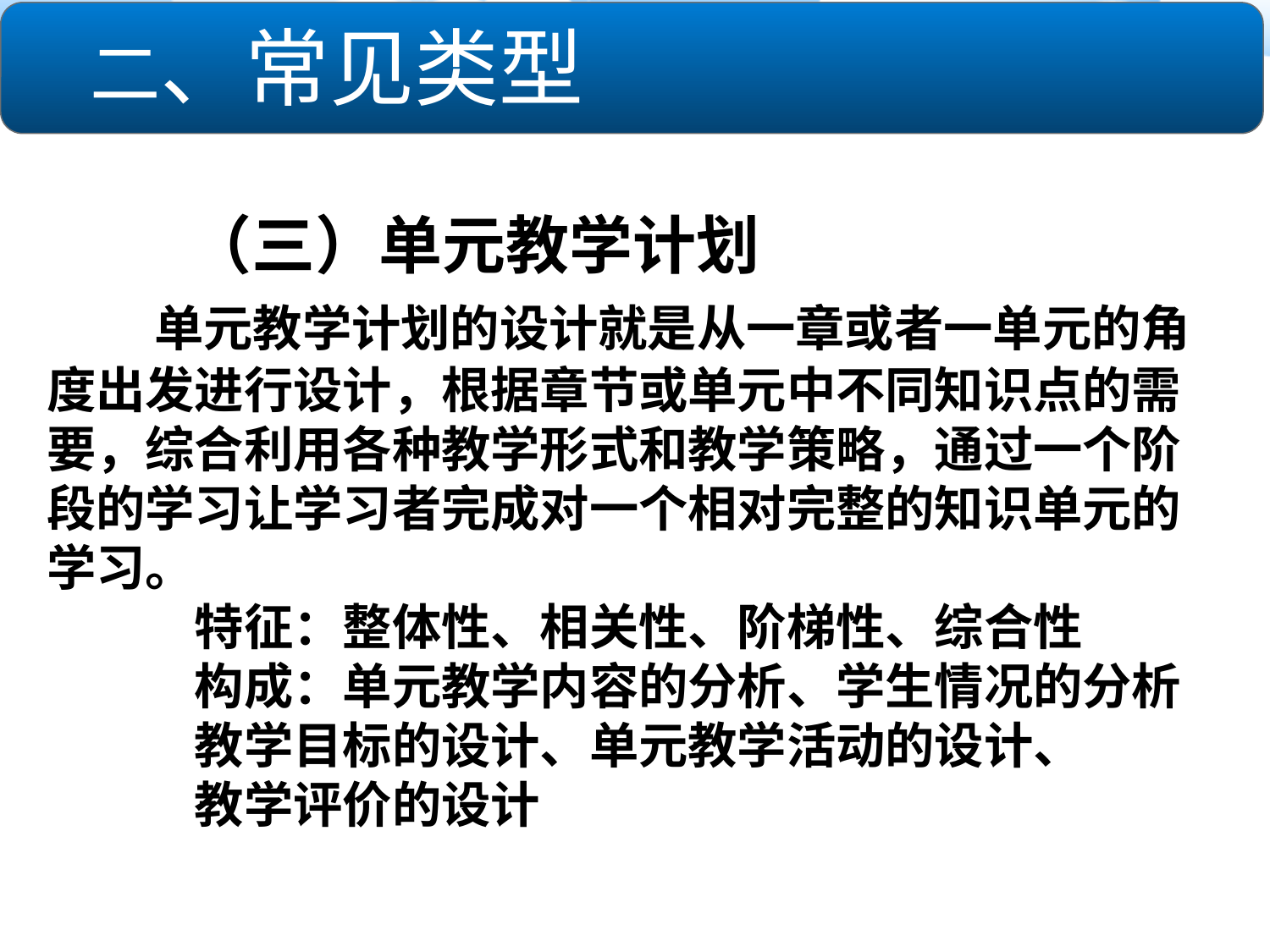

二、常见类型
　　（三）单元教学计划
 　 单元教学计划的设计就是从一章或者一单元的角度出发进行设计，根据章节或单元中不同知识点的需要，综合利用各种教学形式和教学策略，通过一个阶段的学习让学习者完成对一个相对完整的知识单元的学习。
　　　特征：整体性、相关性、阶梯性、综合性
　　　构成：单元教学内容的分析、学生情况的分析
　　　教学目标的设计、单元教学活动的设计、
　　　教学评价的设计